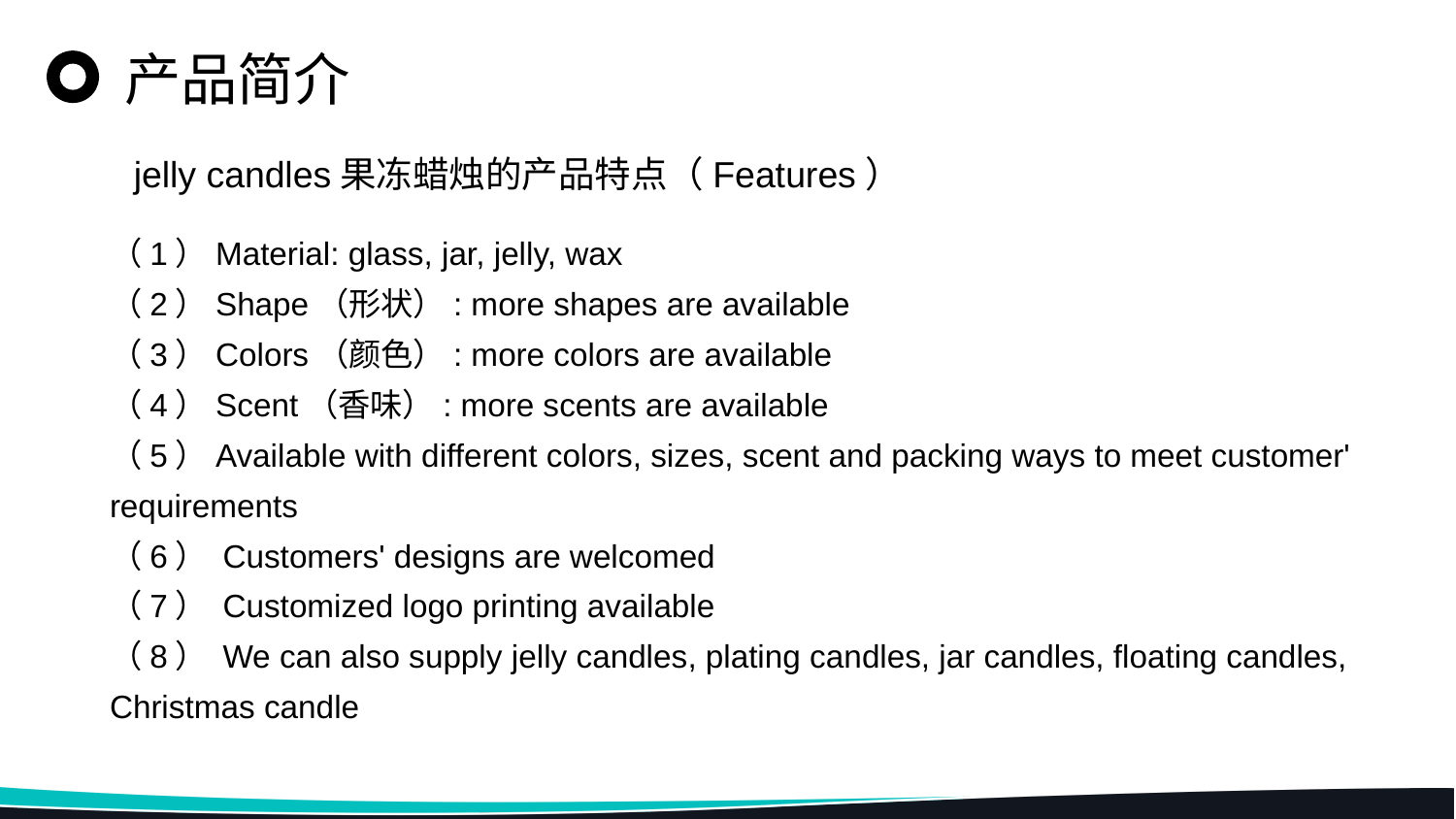

产品简介
jelly candles果冻蜡烛的产品特点（Features）
（1）Material: glass, jar, jelly, wax
（2）Shape（形状）: more shapes are available
（3）Colors（颜色）: more colors are available
（4）Scent（香味）: more scents are available
（5）Available with different colors, sizes, scent and packing ways to meet customer' requirements
（6） Customers' designs are welcomed
（7） Customized logo printing available
（8） We can also supply jelly candles, plating candles, jar candles, floating candles, Christmas candle